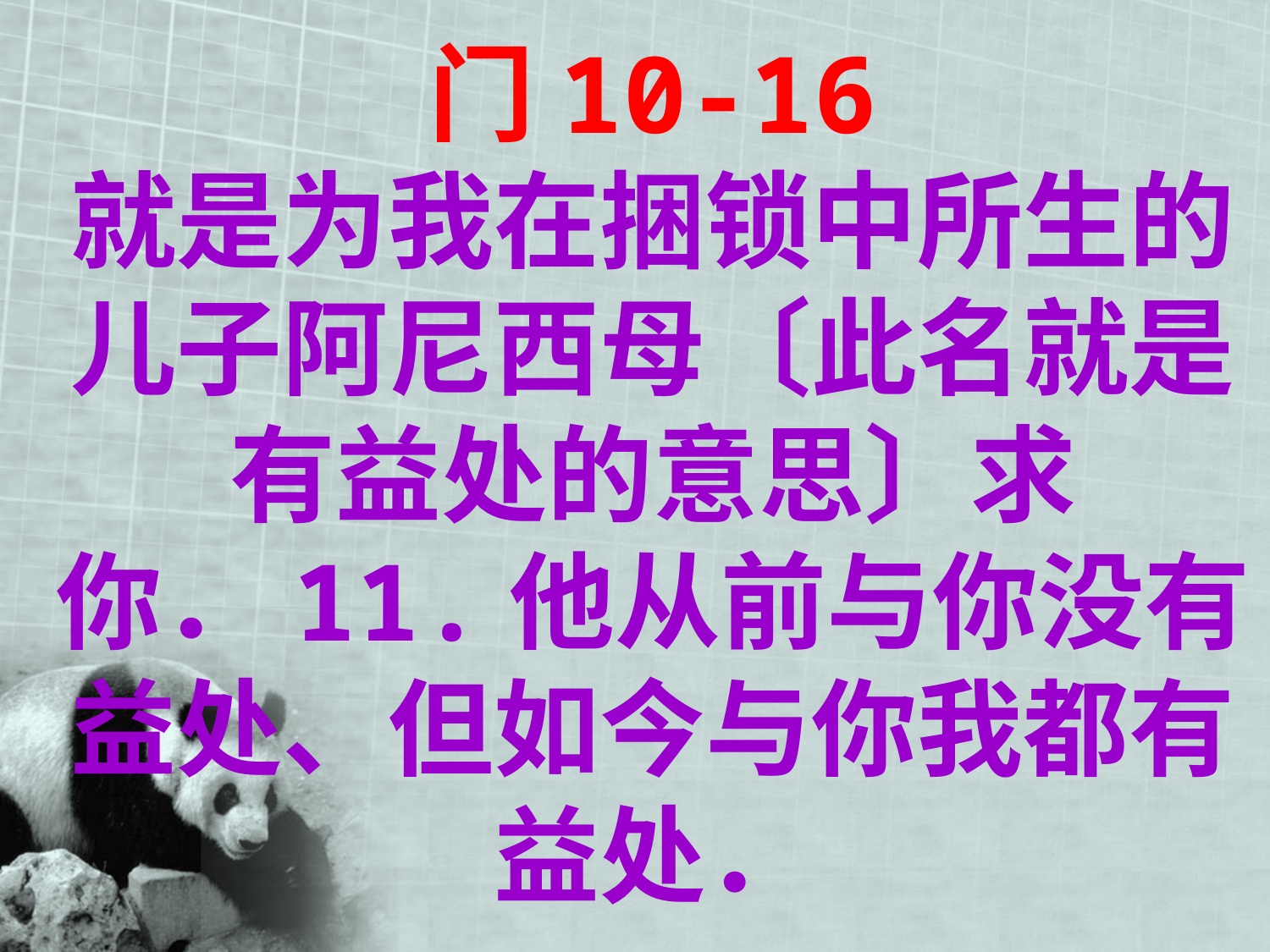

门10-16
就是为我在捆锁中所生的儿子阿尼西母〔此名就是有益处的意思〕求你．11.他从前与你没有益处、但如今与你我都有益处．